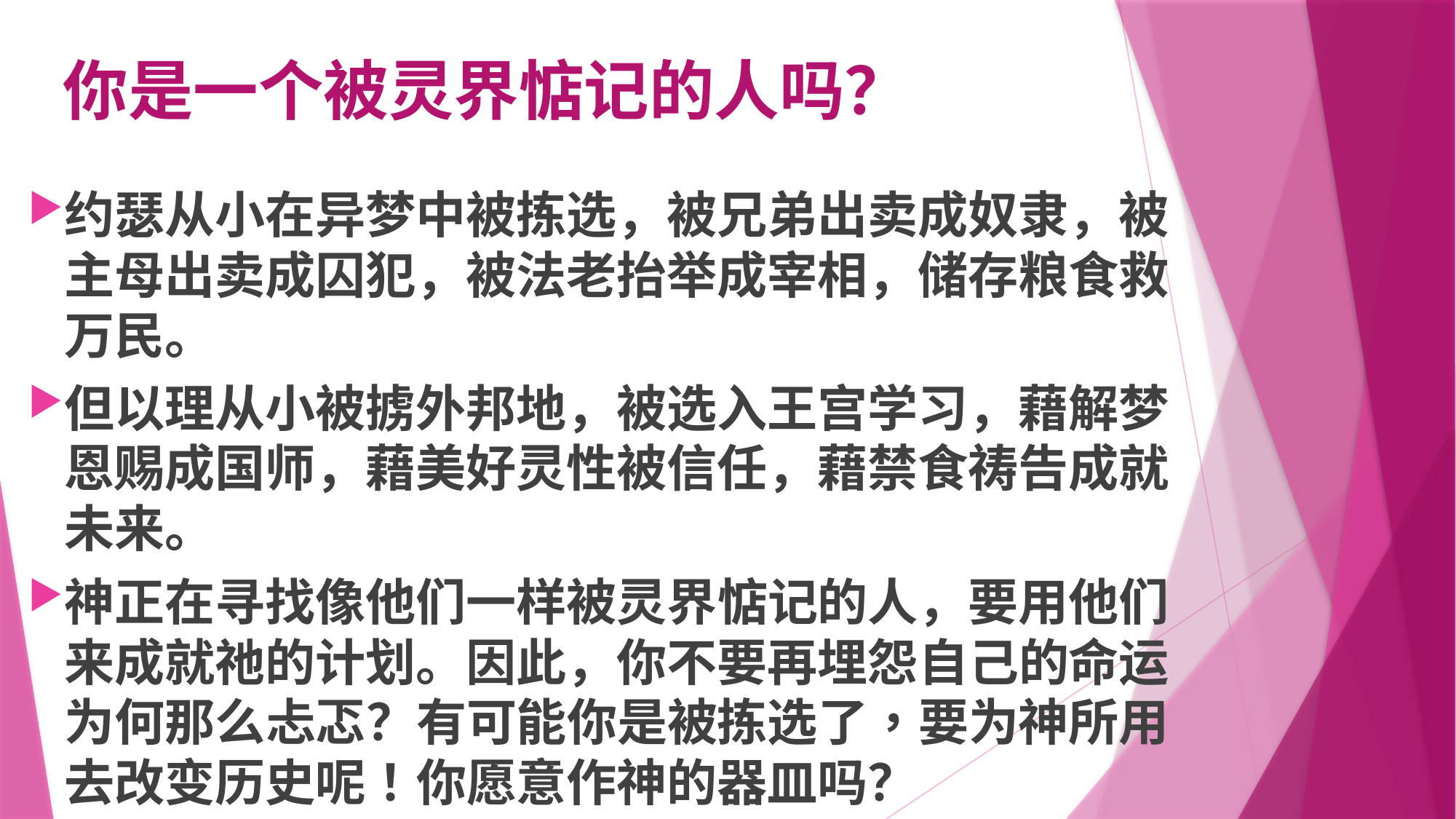

# 你是一个被灵界惦记的人吗？
约瑟从小在异梦中被拣选，被兄弟出卖成奴隶，被主母出卖成囚犯，被法老抬举成宰相，储存粮食救万民。
但以理从小被掳外邦地，被选入王宫学习，藉解梦恩赐成国师，藉美好灵性被信任，藉禁食祷告成就未来。
神正在寻找像他们一样被灵界惦记的人，要用他们来成就祂的计划。因此，你不要再埋怨自己的命运为何那么忐忑？有可能你是被拣选了，要为神所用去改变历史呢！你愿意作神的器皿吗？